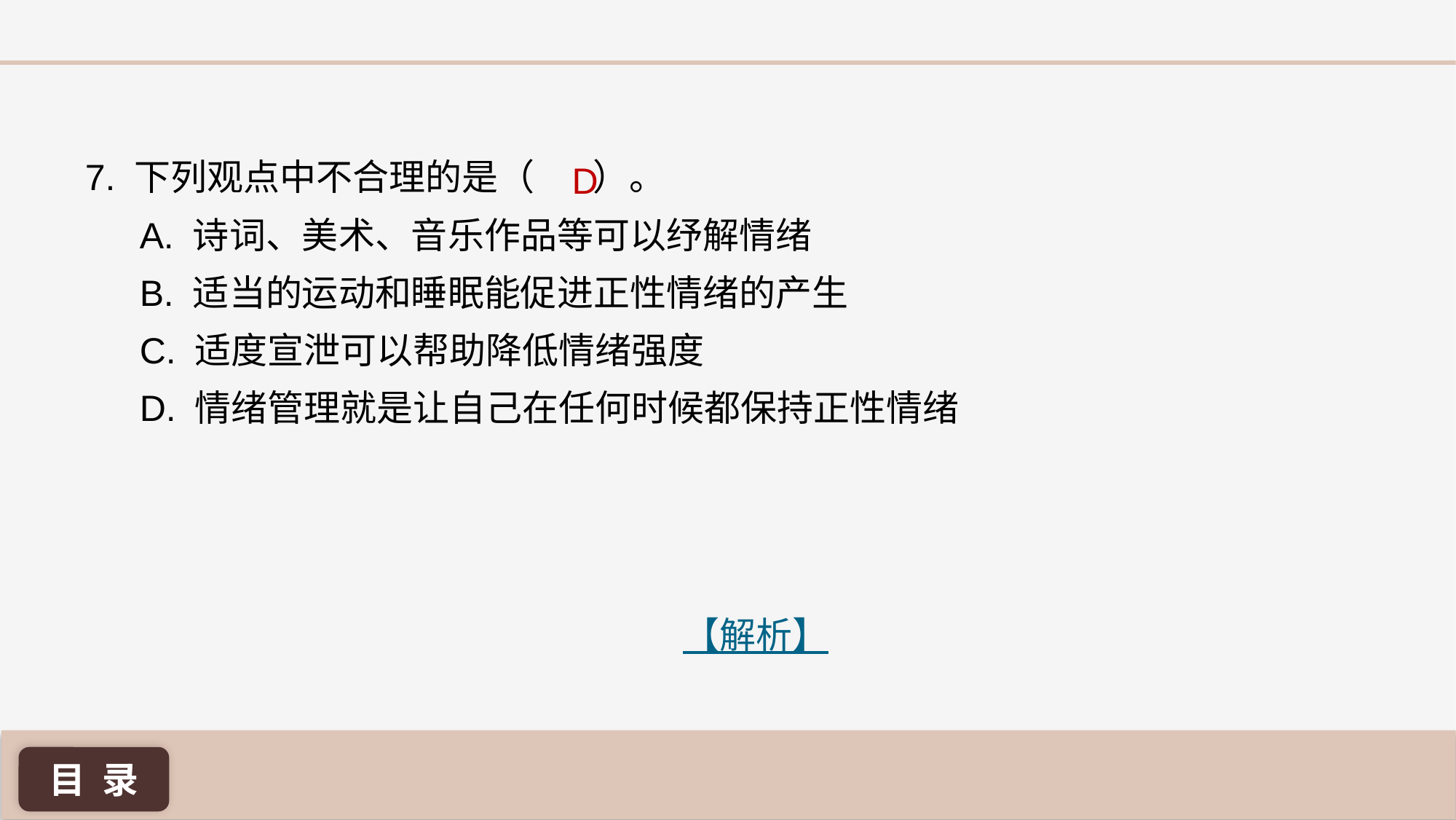

7. 下列观点中不合理的是（ 	  ）。
A. 诗词、美术、音乐作品等可以纾解情绪
B. 适当的运动和睡眠能促进正性情绪的产生
C. 适度宣泄可以帮助降低情绪强度
D. 情绪管理就是让自己在任何时候都保持正性情绪
D
【解析】